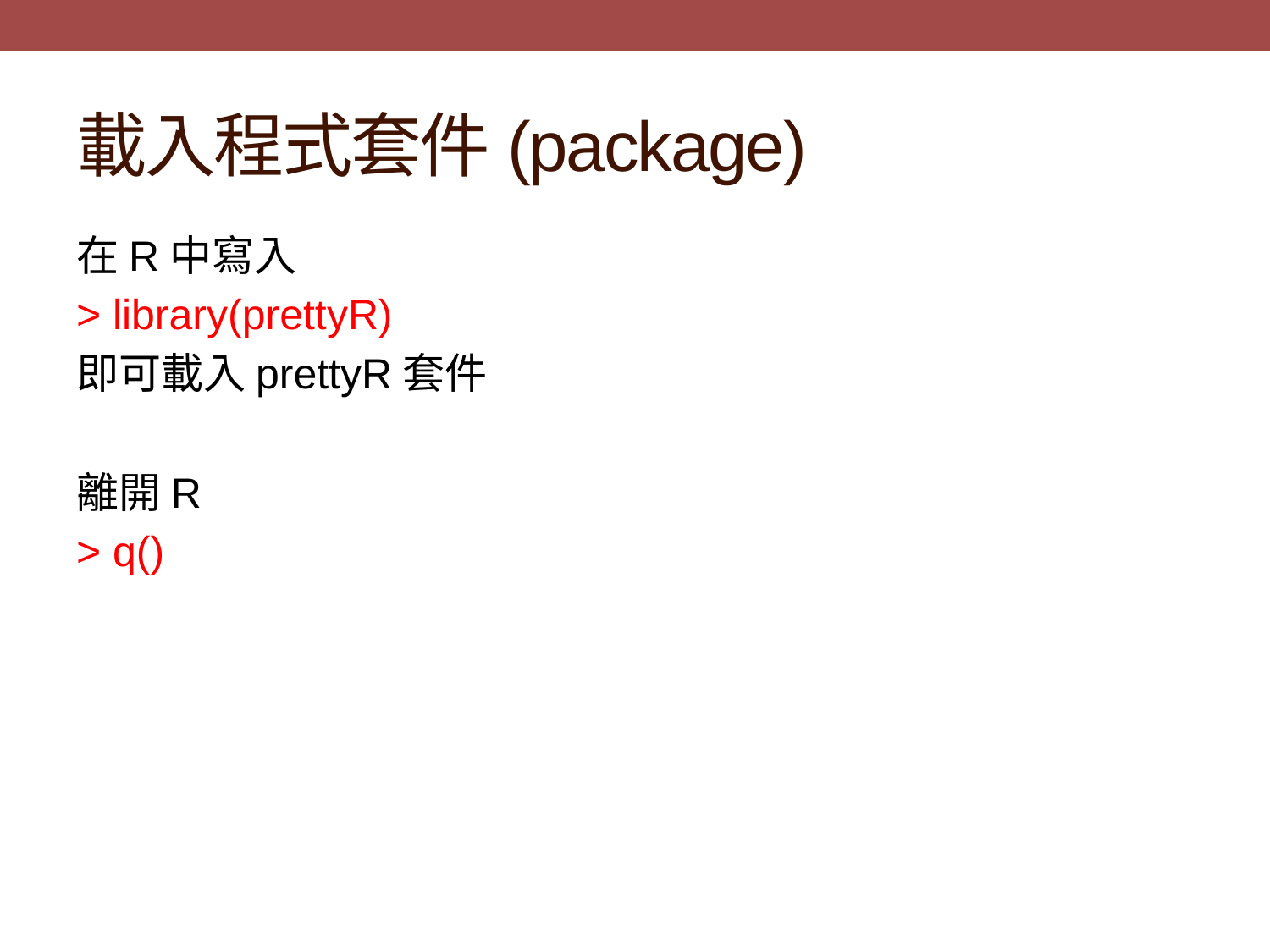

# 載入程式套件(package)
在R中寫入
> library(prettyR)
即可載入prettyR套件

離開R
> q()